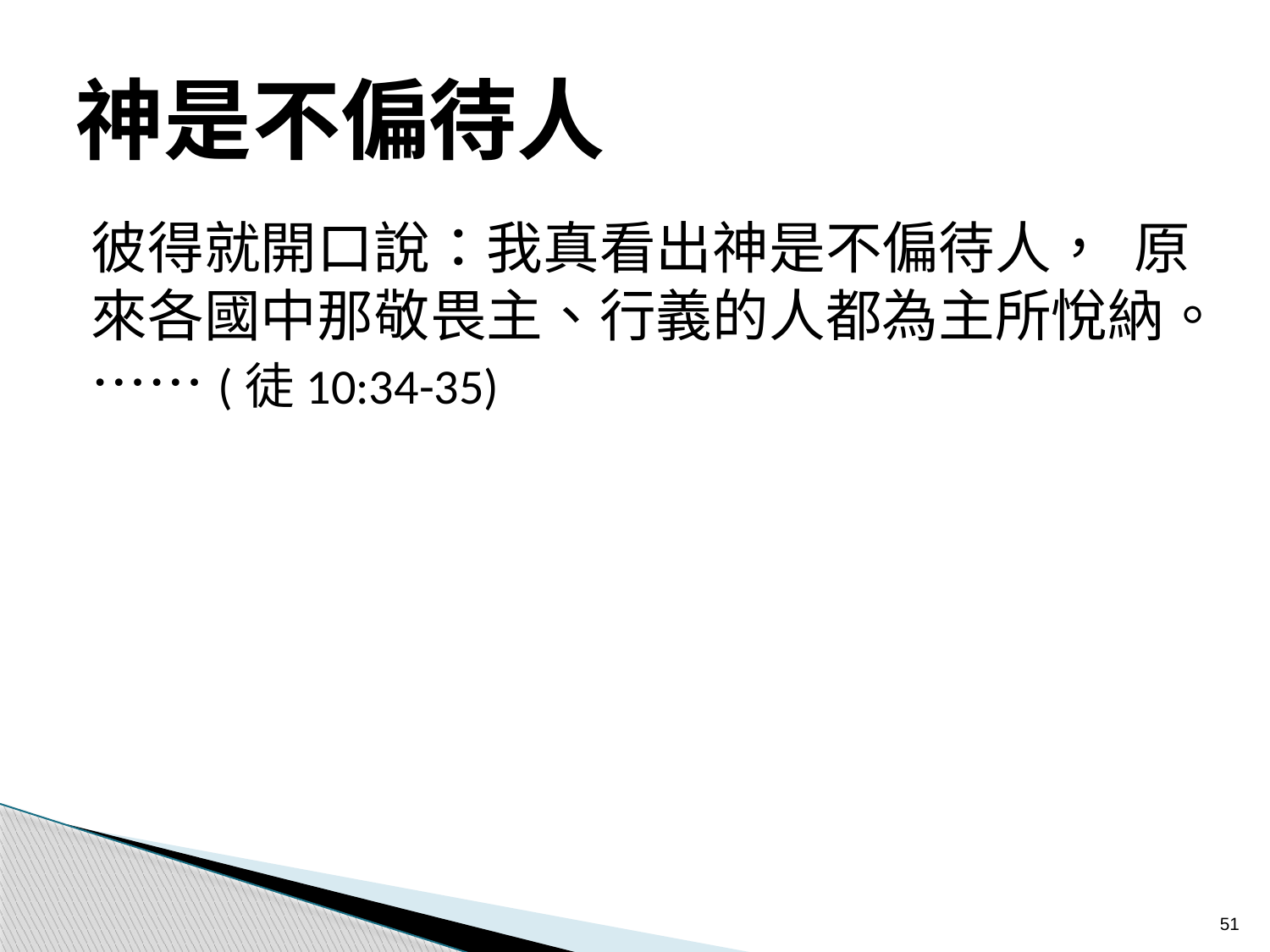

# 神是不偏待人
彼得就開口說：我真看出神是不偏待人，  原來各國中那敬畏主、行義的人都為主所悅納。……	(徒10:34-35)
51